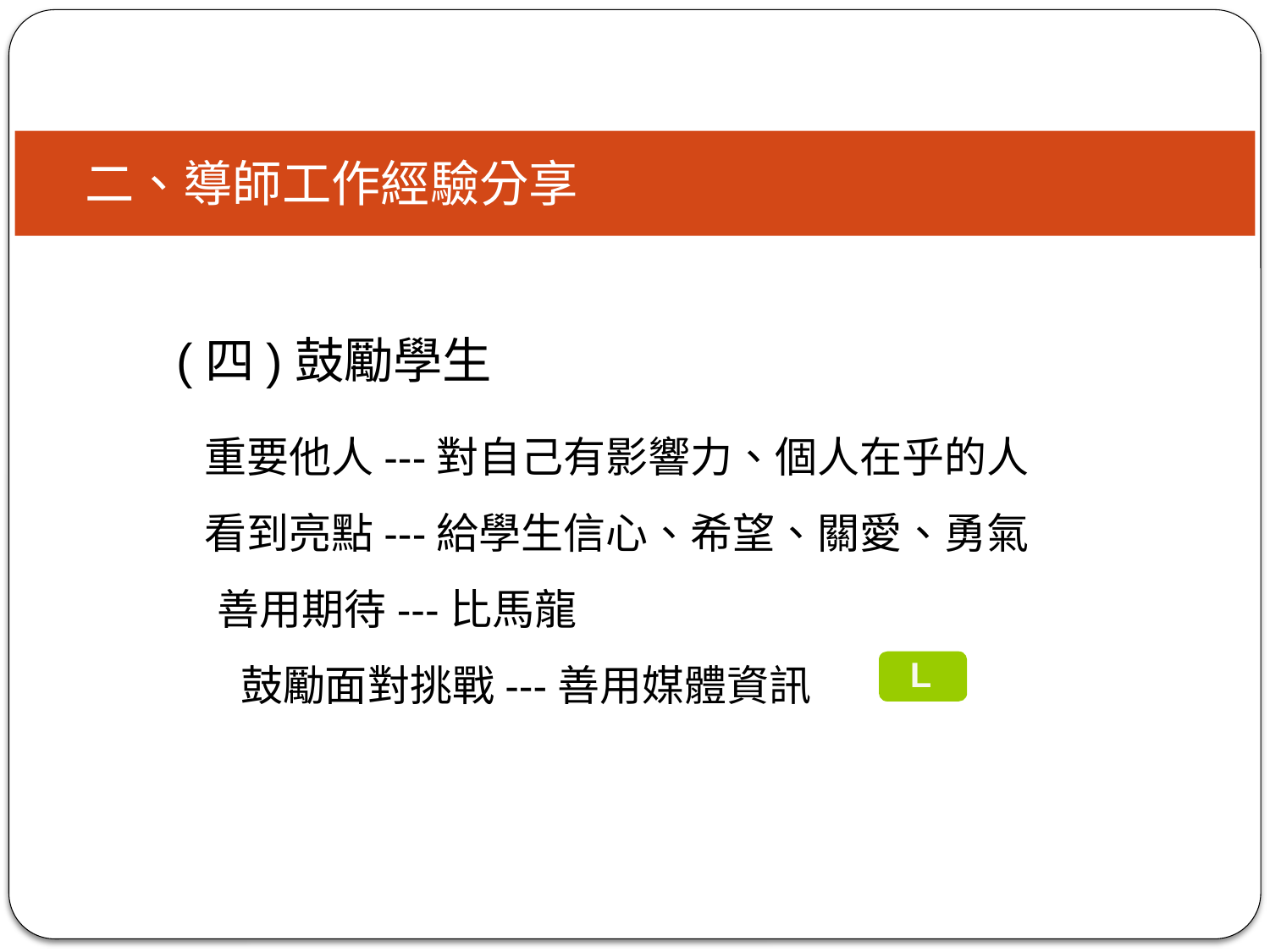

二、導師工作經驗分享
(四)鼓勵學生
       重要他人---對自己有影響力、個人在乎的人
       看到亮點---給學生信心、希望、關愛、勇氣
　     善用期待---比馬龍
　　   鼓勵面對挑戰---善用媒體資訊

L